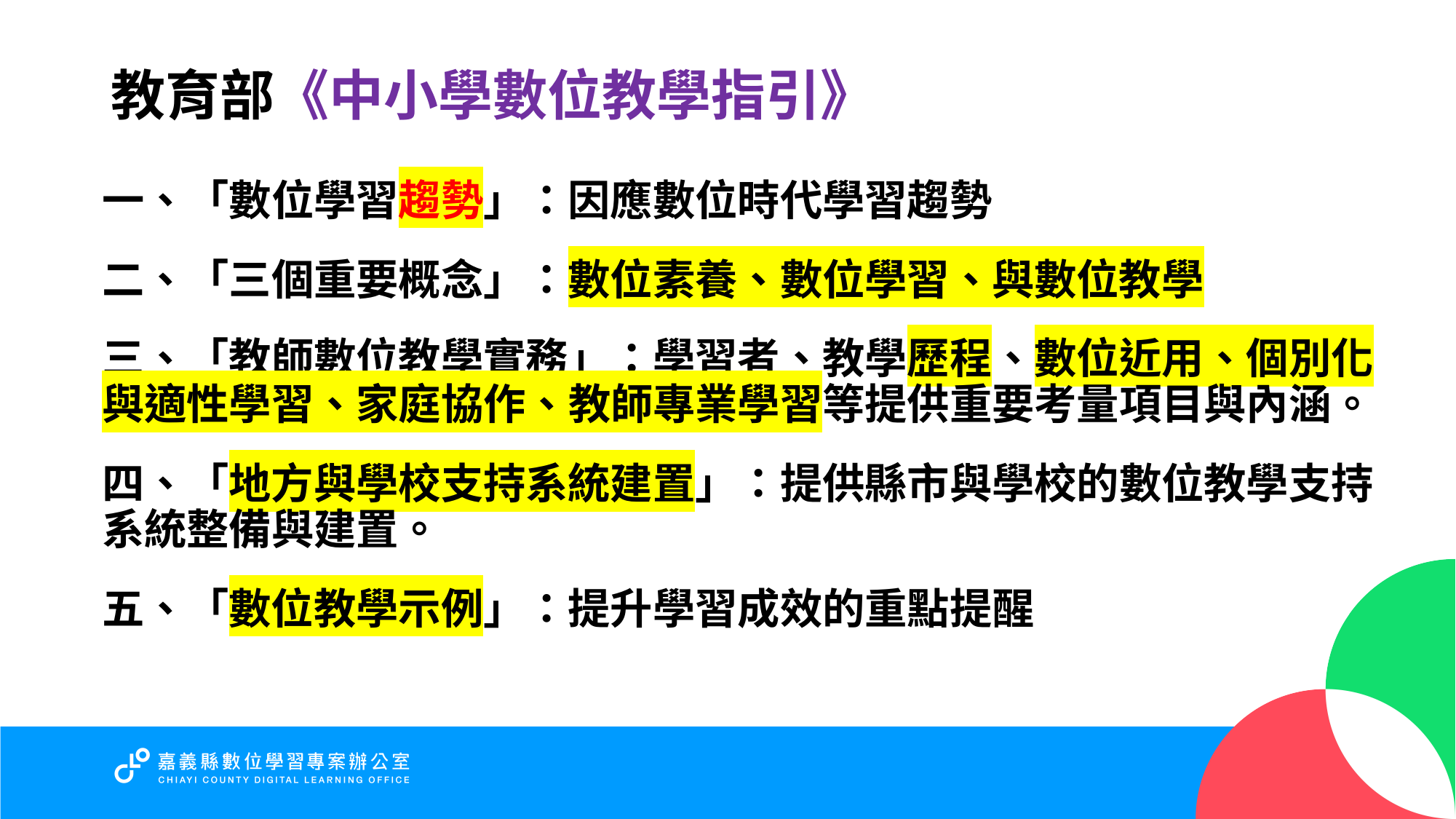

# 教育部《中小學數位教學指引》
一、「數位學習趨勢」：因應數位時代學習趨勢
二、「三個重要概念」：數位素養、數位學習、與數位教學
三、「教師數位教學實務」：學習者、教學歷程、數位近用、個別化與適性學習、家庭協作、教師專業學習等提供重要考量項目與內涵。
四、「地方與學校支持系統建置」：提供縣市與學校的數位教學支持系統整備與建置。
五、「數位教學示例」：提升學習成效的重點提醒